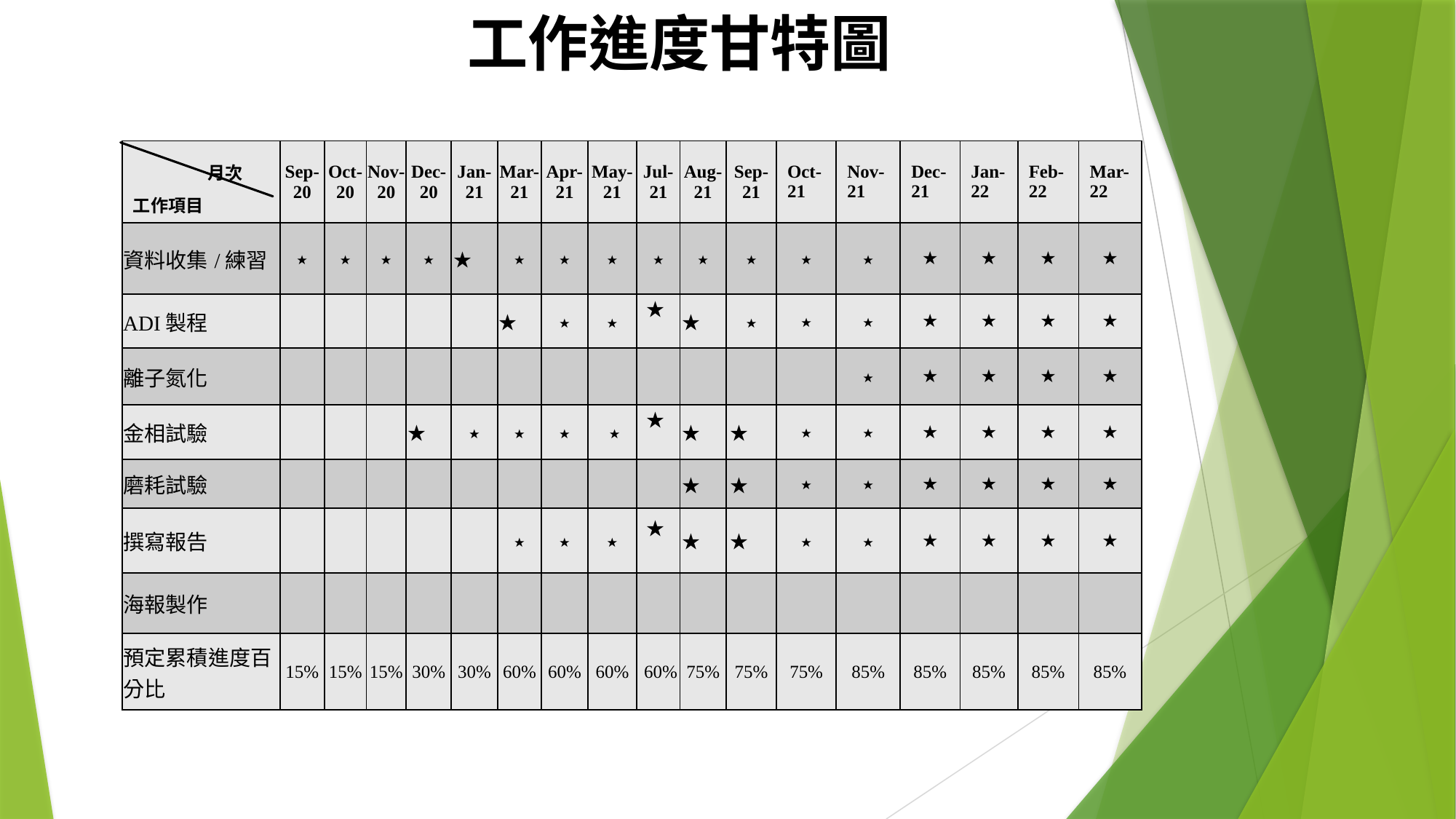

工作進度甘特圖

| 工作項目 月次 | Sep-20 | Oct-20 | Nov-20 | Dec-20 | Jan-21 | Mar-21 | Apr-21 | May-21 | Jul-21 | Aug-21 | Sep-21 | Oct-21 | Nov-21 | Dec-21 | Jan-22 | Feb-22 | Mar-22 |
| --- | --- | --- | --- | --- | --- | --- | --- | --- | --- | --- | --- | --- | --- | --- | --- | --- | --- |
| 資料收集/練習 | ★ | ★ | ★ | ★ | ★ | ★ | ★ | ★ | ★ | ★ | ★ | ★ | ★ | ★ | ★ | ★ | ★ |
| ADI製程 |  |  |  |  |  | ★ | ★ | ★ | ★ | ★ | ★ | ★ | ★ | ★ | ★ | ★ | ★ |
| 離子氮化 |  |  |  |  |  |  |  |  |  |  |  |  | ★ | ★ | ★ | ★ | ★ |
| 金相試驗 |  |  |  | ★ | ★ | ★ | ★ | ★ | ★ | ★ | ★ | ★ | ★ | ★ | ★ | ★ | ★ |
| 磨耗試驗 |  |  |  |  |  |  |  |  |  | ★ | ★ | ★ | ★ | ★ | ★ | ★ | ★ |
| 撰寫報告 |  |  |  |  |  | ★ | ★ | ★ | ★ | ★ | ★ | ★ | ★ | ★ | ★ | ★ | ★ |
| 海報製作 |  |  |  |  |  |  |  |  |  |  |  |  |  |  |  |  |  |
| 預定累積進度百分比 | 15% | 15% | 15% | 30% | 30% | 60% | 60% | 60% | 60% | 75% | 75% | 75% | 85% | 85% | 85% | 85% | 85% |